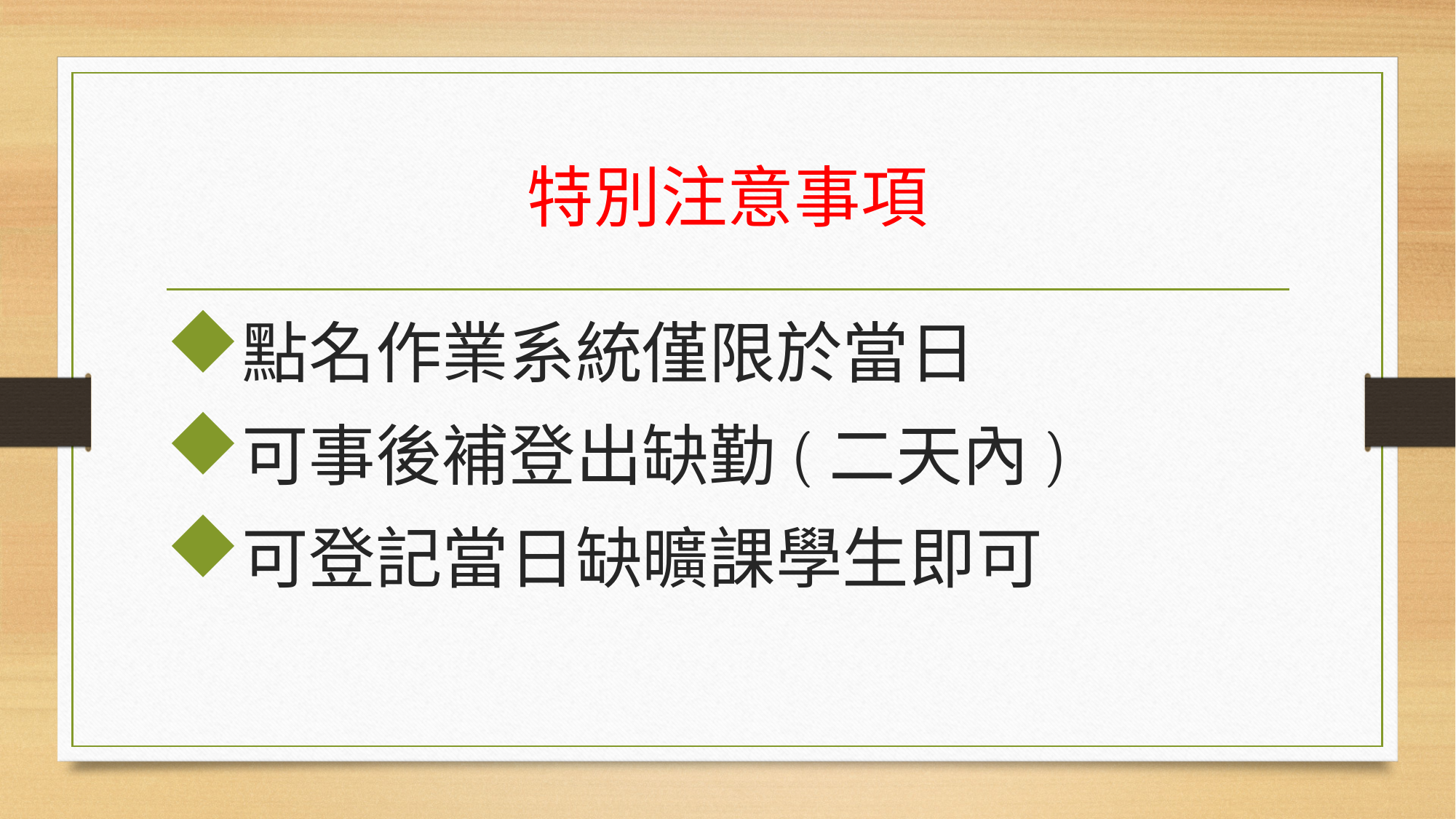

# 特別注意事項
點名作業系統僅限於當日
可事後補登出缺勤(二天內)
可登記當日缺曠課學生即可